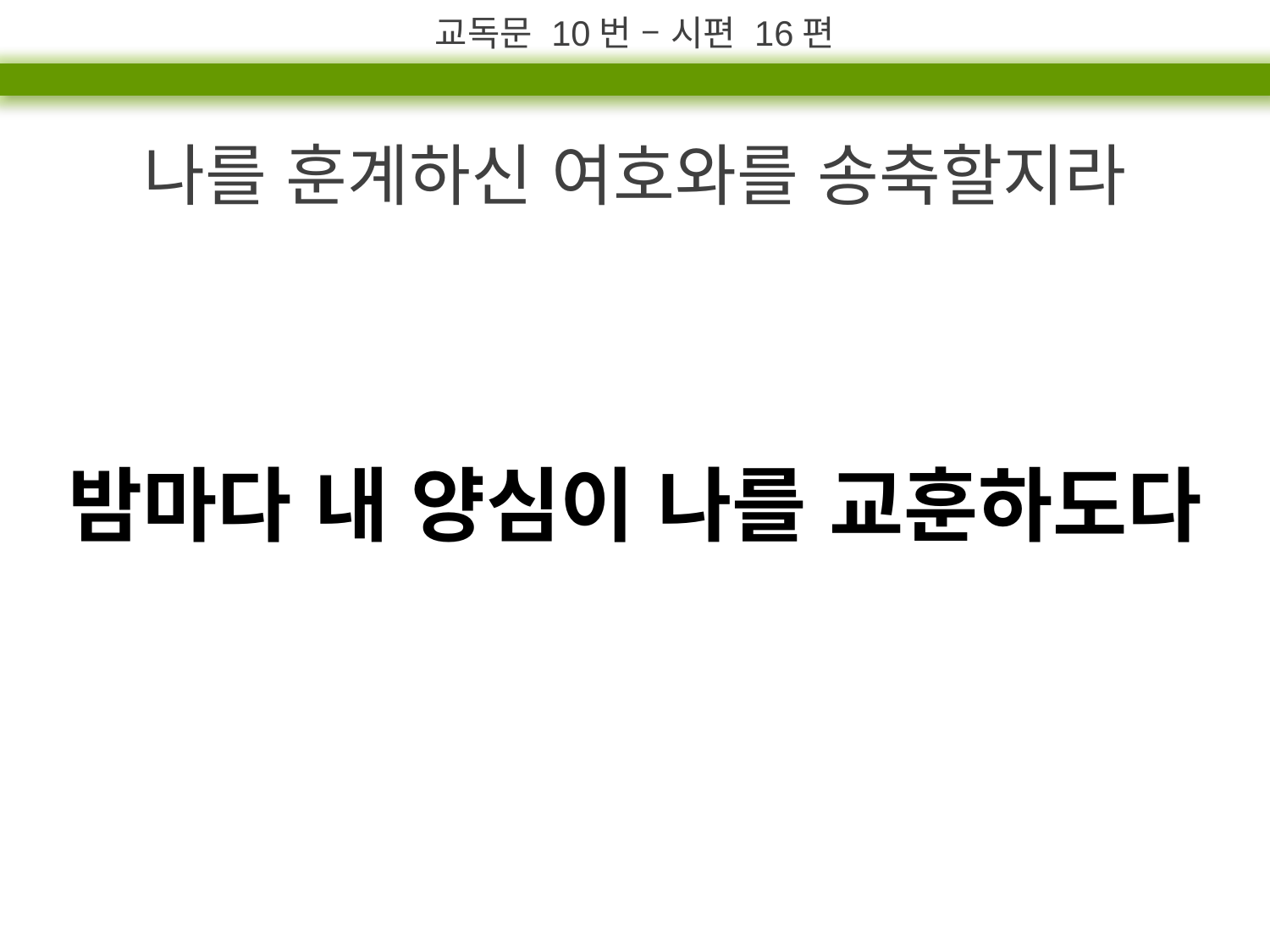

교독문 10번 – 시편 16편

나를 훈계하신 여호와를 송축할지라
밤마다 내 양심이 나를 교훈하도다